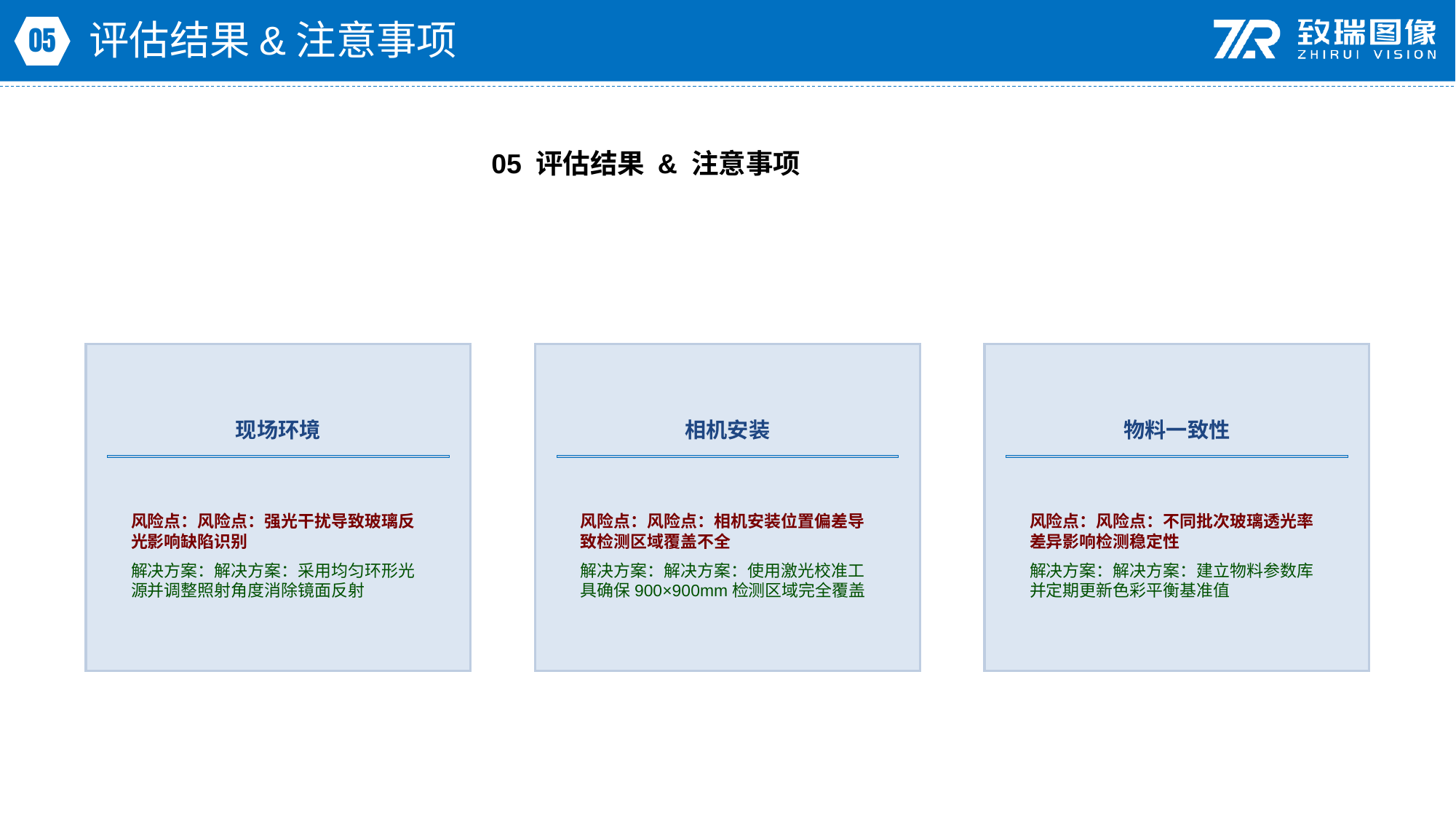

评估结果&注意事项
05

05 评估结果 & 注意事项

现场环境

相机安装

物料一致性

风险点：风险点：强光干扰导致玻璃反光影响缺陷识别
解决方案：解决方案：采用均匀环形光源并调整照射角度消除镜面反射

风险点：风险点：相机安装位置偏差导致检测区域覆盖不全
解决方案：解决方案：使用激光校准工具确保900×900mm检测区域完全覆盖

风险点：风险点：不同批次玻璃透光率差异影响检测稳定性
解决方案：解决方案：建立物料参数库并定期更新色彩平衡基准值